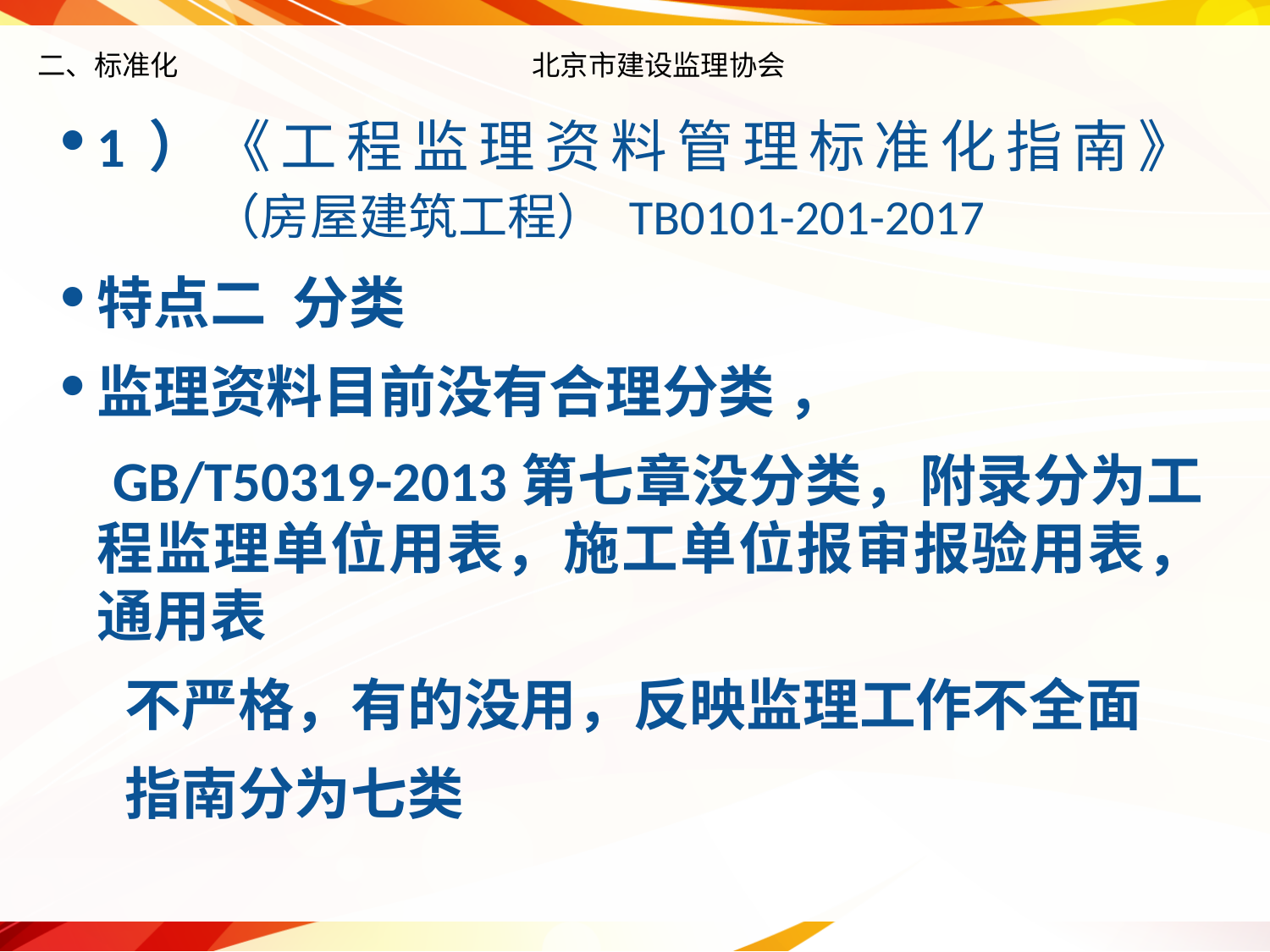

# 二、标准化                                                        北京市建设监理协会
1）《工程监理资料管理标准化指南》
         （房屋建筑工程） TB0101-201-2017
特点二  分类
监理资料目前没有合理分类 ，
    GB/T50319-2013第七章没分类，附录分为工程监理单位用表，施工单位报审报验用表，通用表
    不严格，有的没用，反映监理工作不全面
    指南分为七类